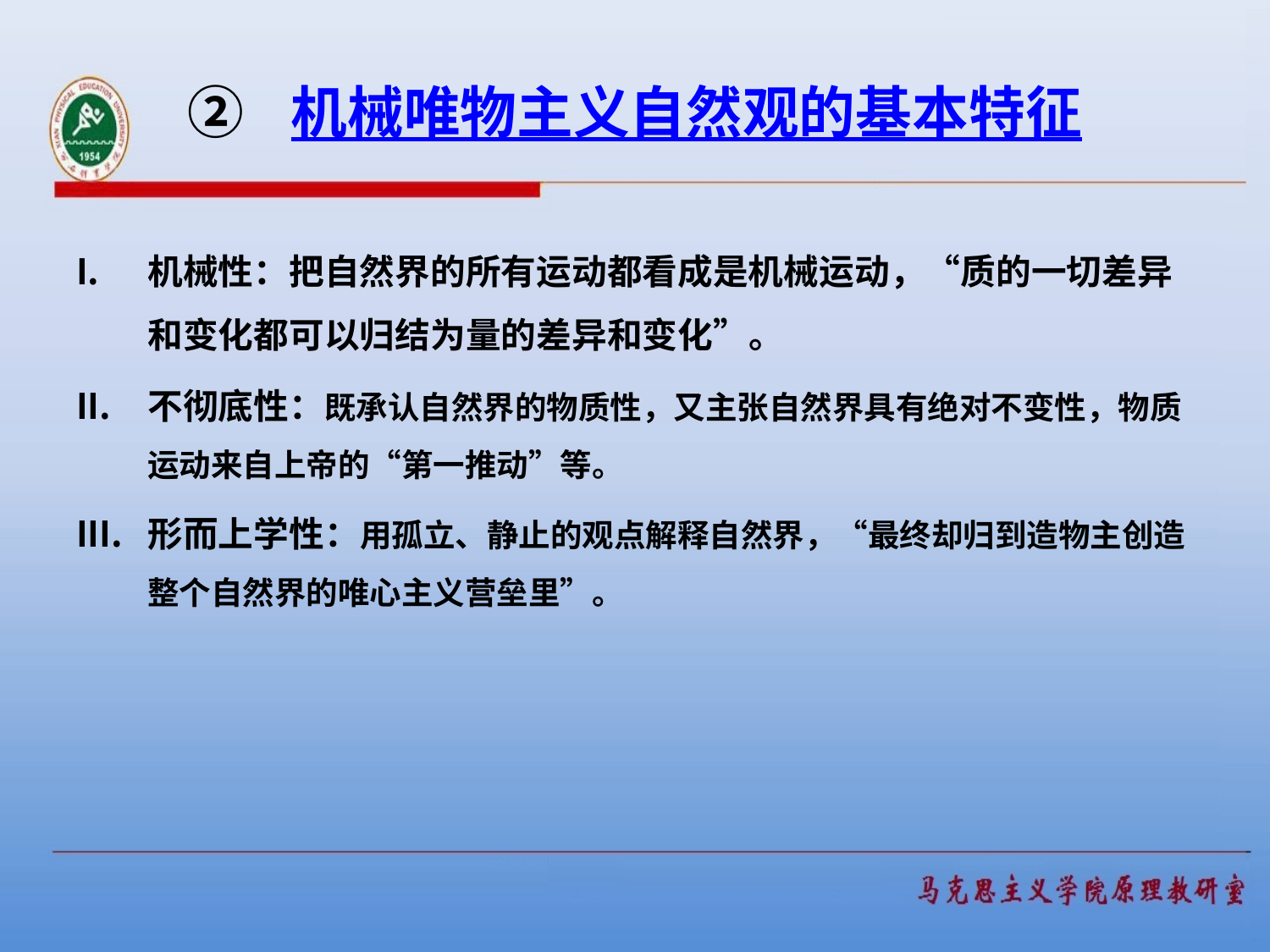

# 机械唯物主义自然观的基本特征
机械性：把自然界的所有运动都看成是机械运动，“质的一切差异和变化都可以归结为量的差异和变化”。
不彻底性：既承认自然界的物质性，又主张自然界具有绝对不变性，物质运动来自上帝的“第一推动”等。
形而上学性：用孤立、静止的观点解释自然界，“最终却归到造物主创造整个自然界的唯心主义营垒里”。